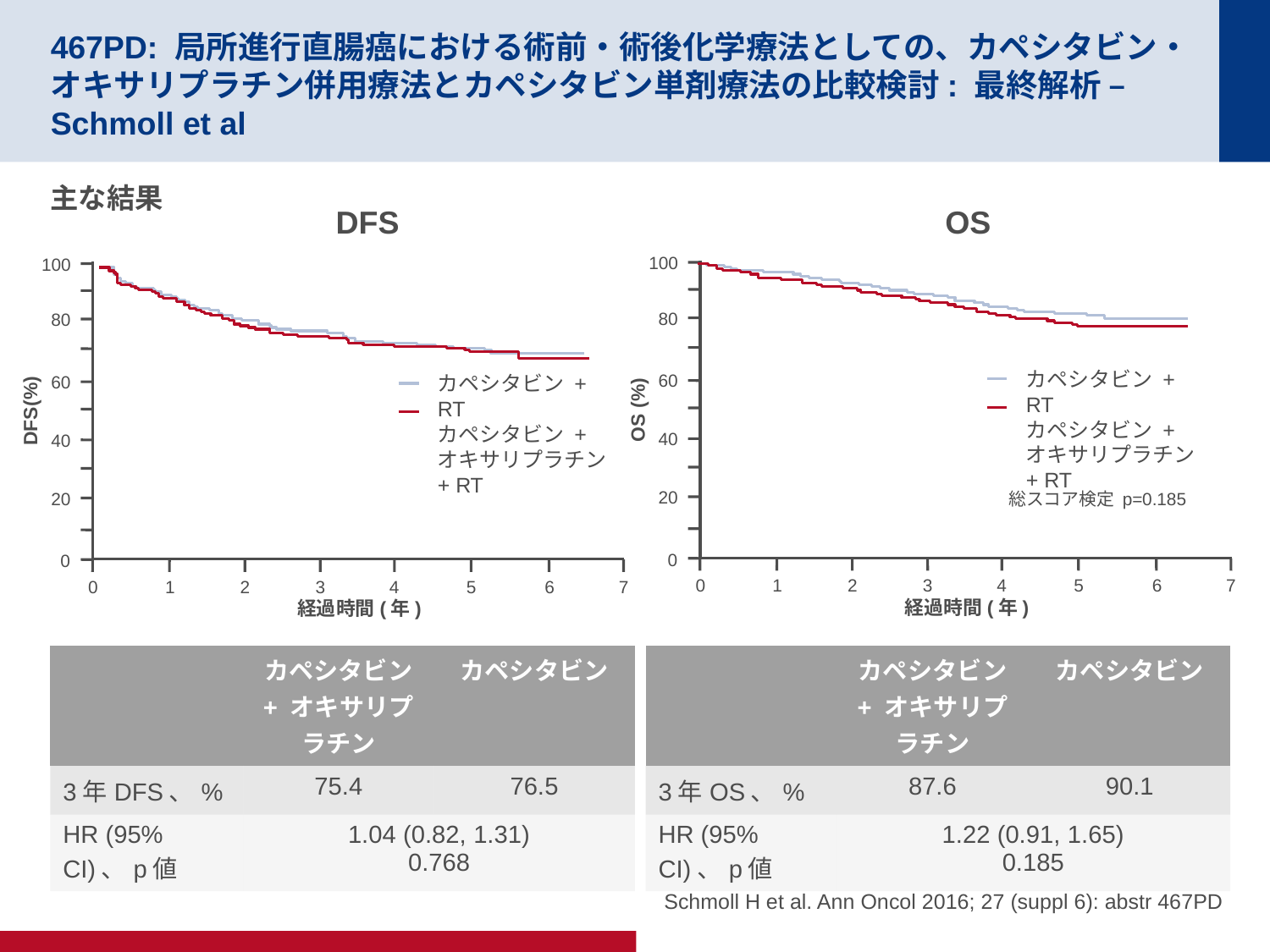

# 467PD: 局所進行直腸癌における術前・術後化学療法としての、カペシタビン・オキサリプラチン併用療法とカペシタビン単剤療法の比較検討: 最終解析 – Schmoll et al
主な結果

DFS
OS
100

80

60

OS (%)

40

20

0

1
2
3
4
5
6
7
0
経過時間(年)

カペシタビン + RT
カペシタビン + オキサリプラチン + RT
100

80

60

DFS(%)

40

20

0

1
2
3
4
5
6
7
0
経過時間(年)

カペシタビン + RT
カペシタビン + オキサリプラチン + RT

総スコア検定 p=0.185
|  | カペシタビン + オキサリプラチン | カペシタビン |
| --- | --- | --- |
| 3年DFS、% | 75.4 | 76.5 |
| HR (95% CI)、p値 | 1.04 (0.82, 1.31) 0.768 |  |
|  | カペシタビン + オキサリプラチン | カペシタビン |
| --- | --- | --- |
| 3年OS、% | 87.6 | 90.1 |
| HR (95% CI)、p値 | 1.22 (0.91, 1.65) 0.185 |  |
Schmoll H et al. Ann Oncol 2016; 27 (suppl 6): abstr 467PD